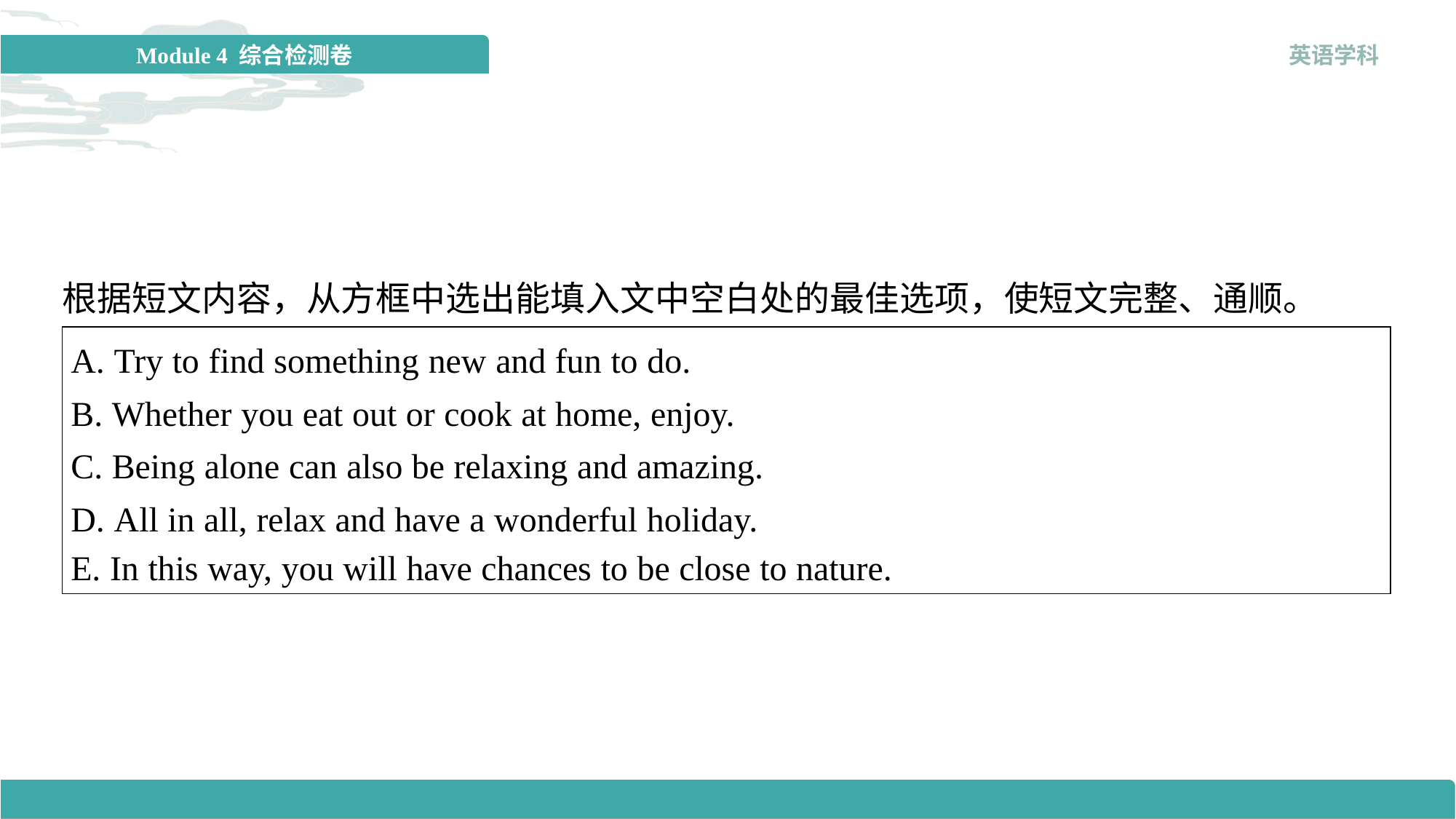

根据短文内容，从方框中选出能填入文中空白处的最佳选项，使短文完整、通顺。
| A. Try to find something new and fun to do. B. Whether you eat out or cook at home, enjoy. C. Being alone can also be relaxing and amazing. D. All in all, relax and have a wonderful holiday. E. In this way, you will have chances to be close to nature. |
| --- |